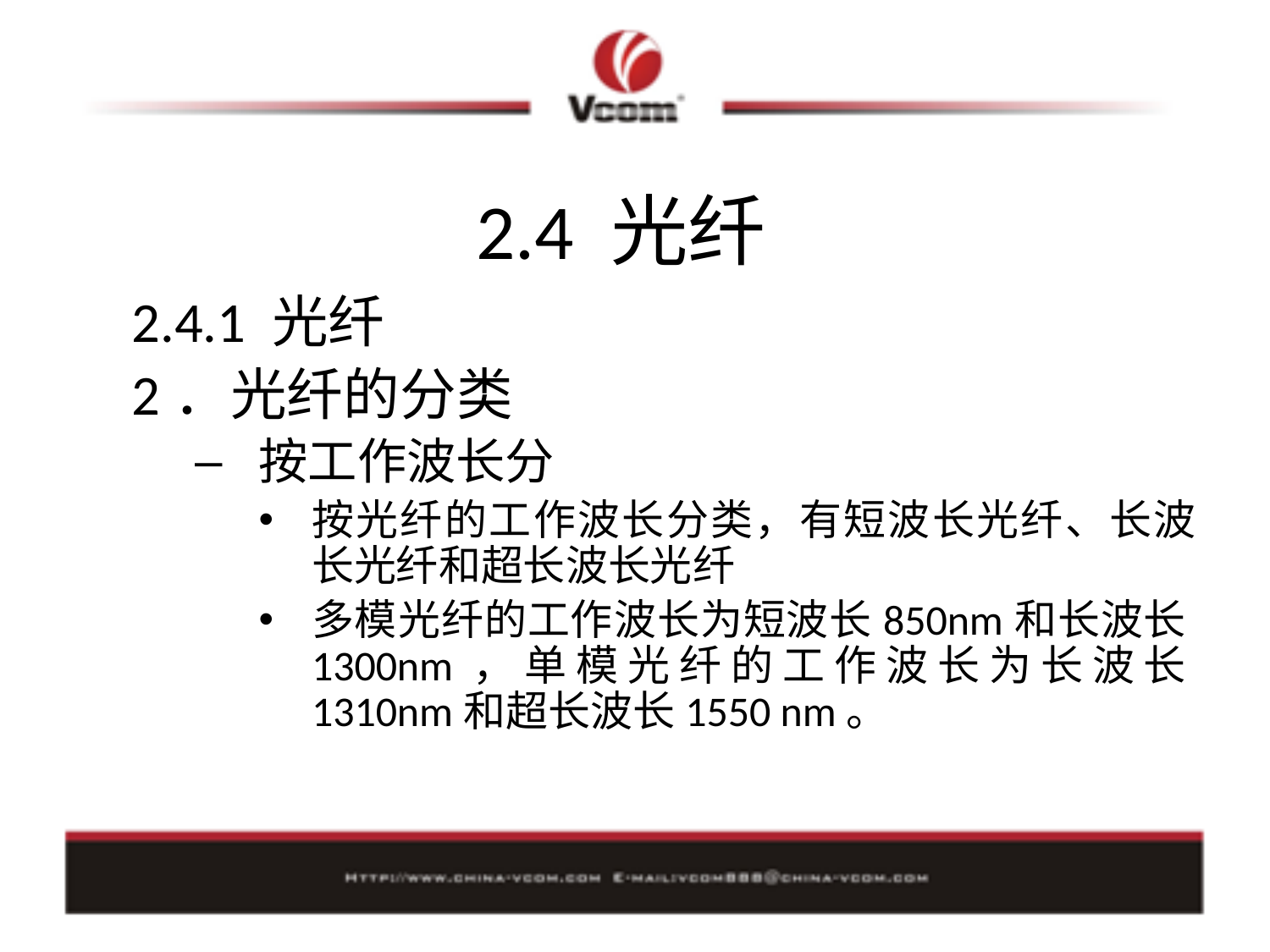

# 2.4 光纤
2.4.1 光纤
2．光纤的分类
按工作波长分
按光纤的工作波长分类，有短波长光纤、长波长光纤和超长波长光纤
多模光纤的工作波长为短波长850nm和长波长1300nm，单模光纤的工作波长为长波长1310nm和超长波长1550 nm。